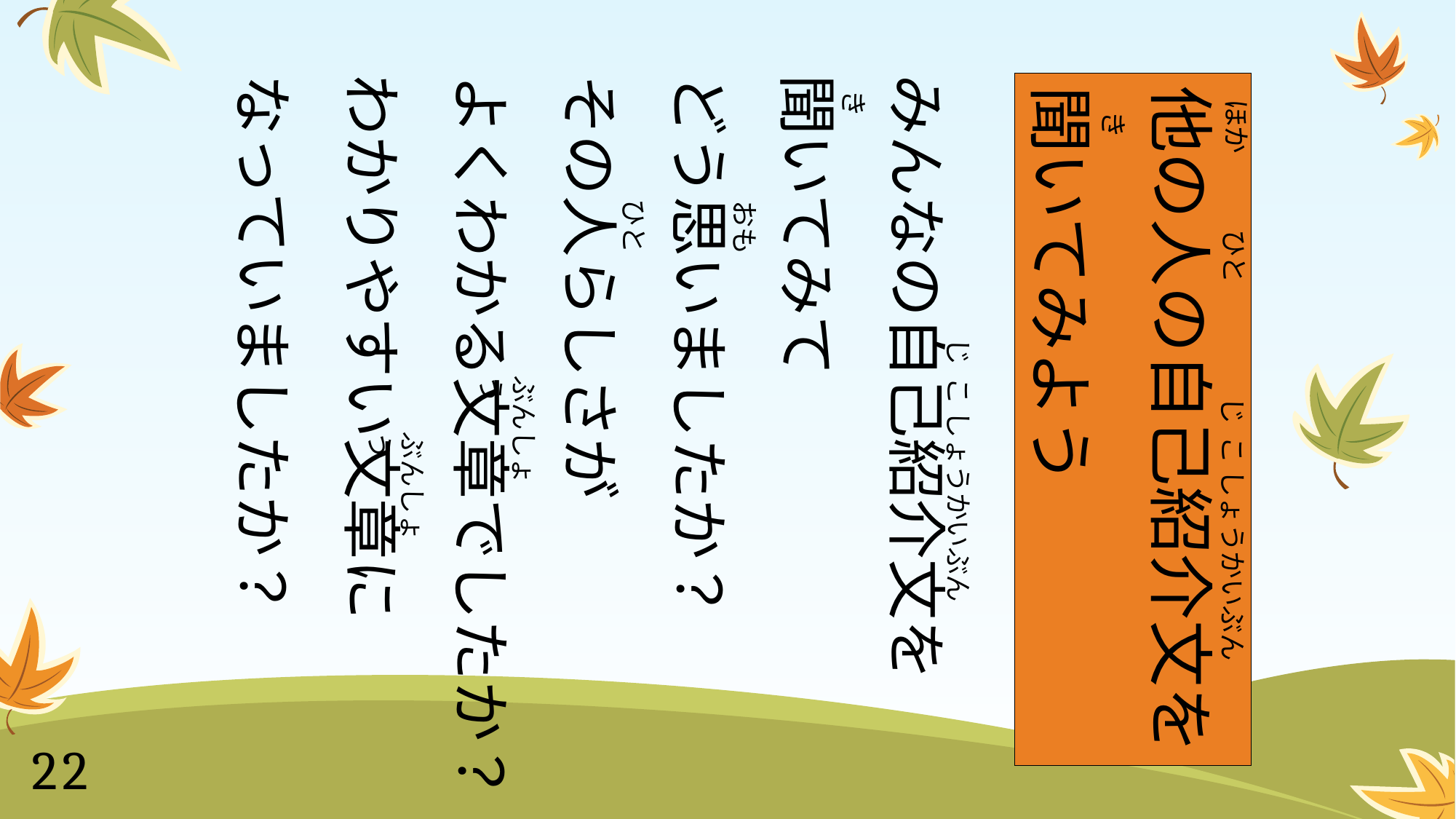

みんなの自己紹介文を
聞いてみて
どう思いましたか？
その人らしさが
よくわかる文章でしたか？
わかりやすい文章に
なっていましたか？

他の人の自己紹介文を
聞いてみよう
き
ほか
き
ひと
おも
ひと
じ  こ しょうかいぶん
ぶんしょう
じ  こ しょうかい ぶん
じ  こ しょうかいぶん
ぶんしょう
22